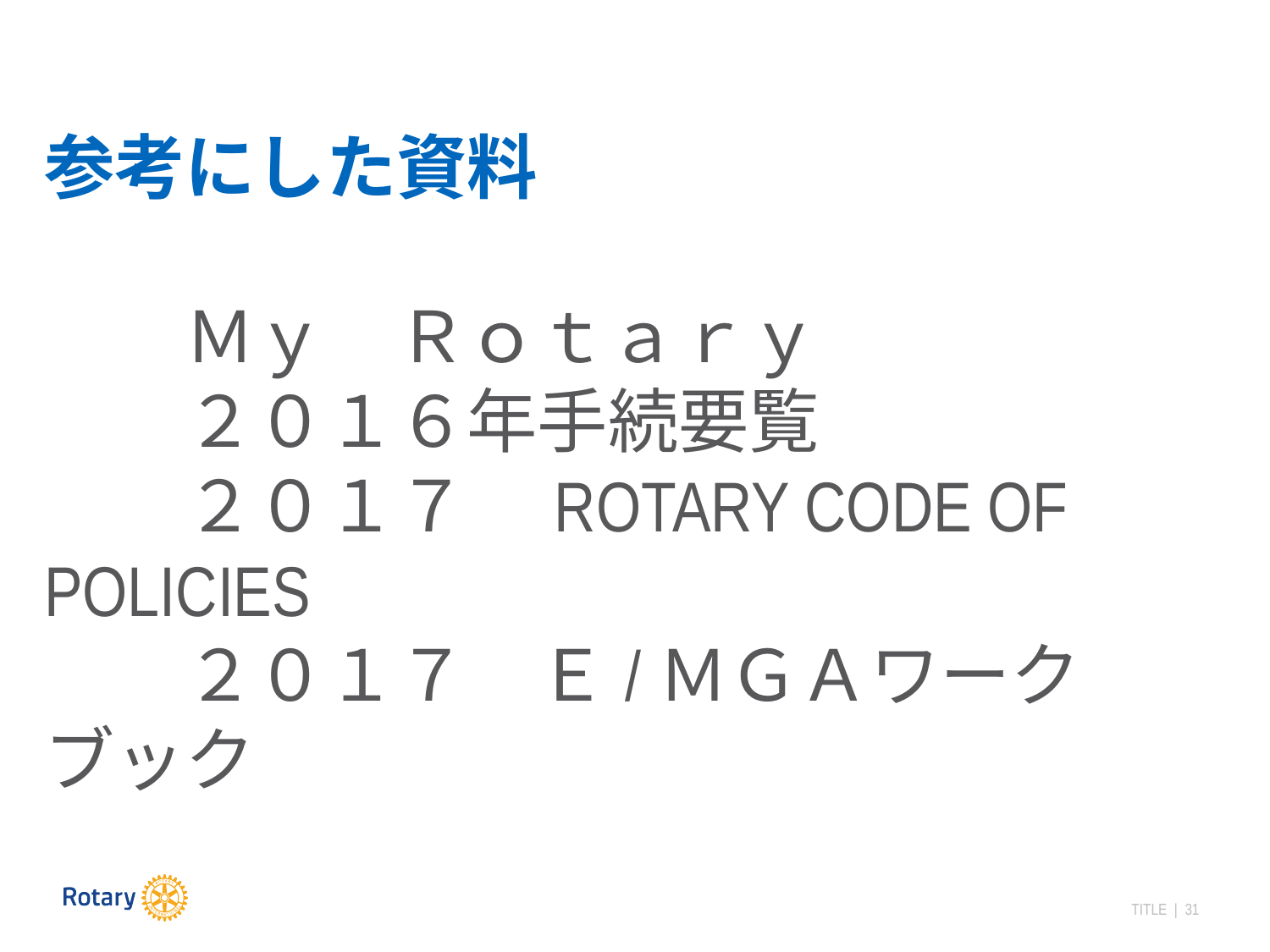

# 参考にした資料 　　Ｍｙ　Ｒｏｔａｒｙ 　　２０１６年手続要覧 　　２０１７　ROTARY CODE OF POLICIES 　　２０１７　Ｅ/ＭＧＡワークブック